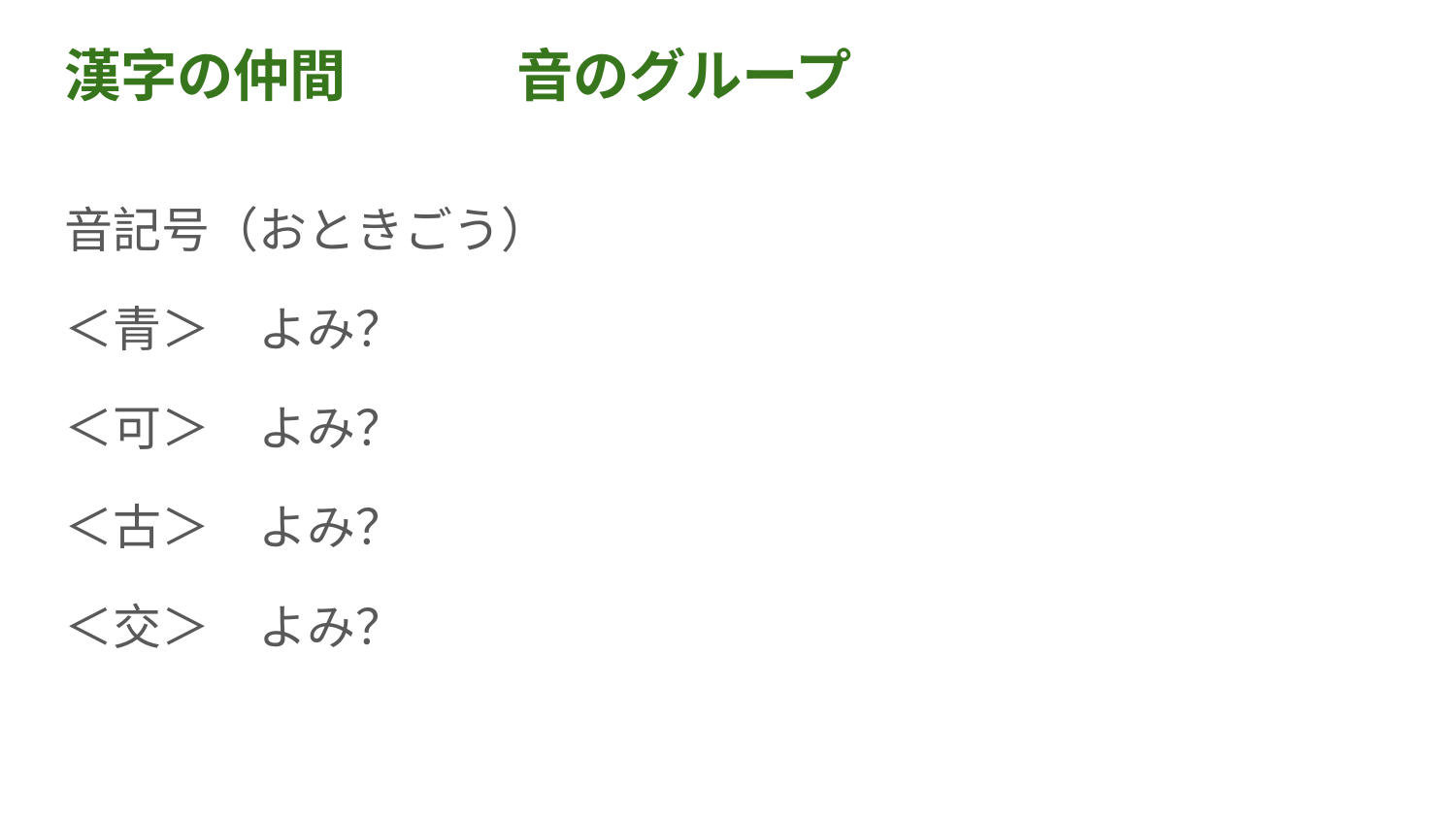

# 漢字の仲間　　　音のグループ
音記号（おときごう）
＜青＞　よみ？
＜可＞　よみ？
＜古＞　よみ？
＜交＞　よみ？